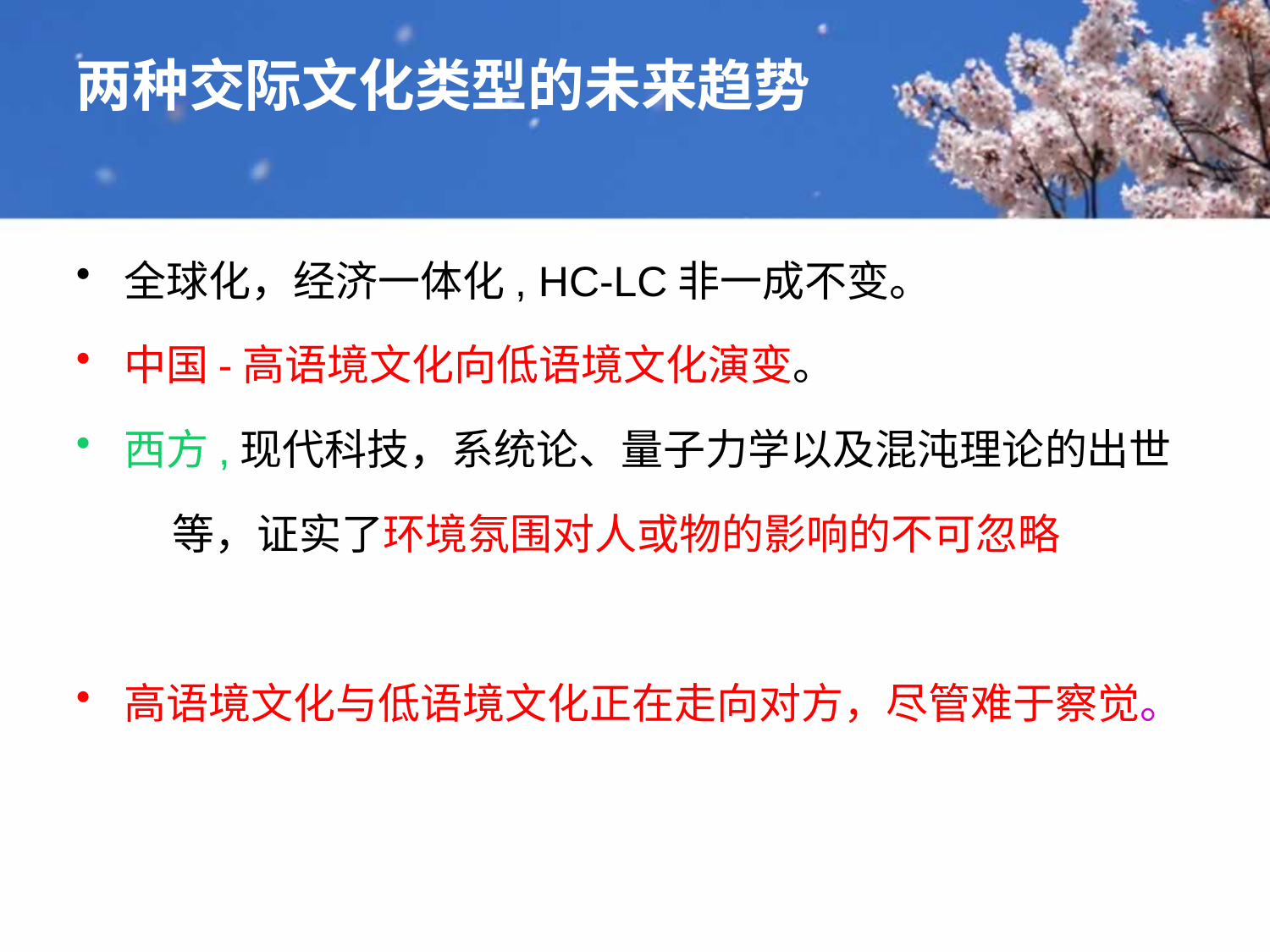

# 两种交际文化类型的未来趋势
全球化，经济一体化, HC-LC非一成不变。
中国-高语境文化向低语境文化演变。
西方,现代科技，系统论、量子力学以及混沌理论的出世
         等，证实了环境氛围对人或物的影响的不可忽略

高语境文化与低语境文化正在走向对方，尽管难于察觉。